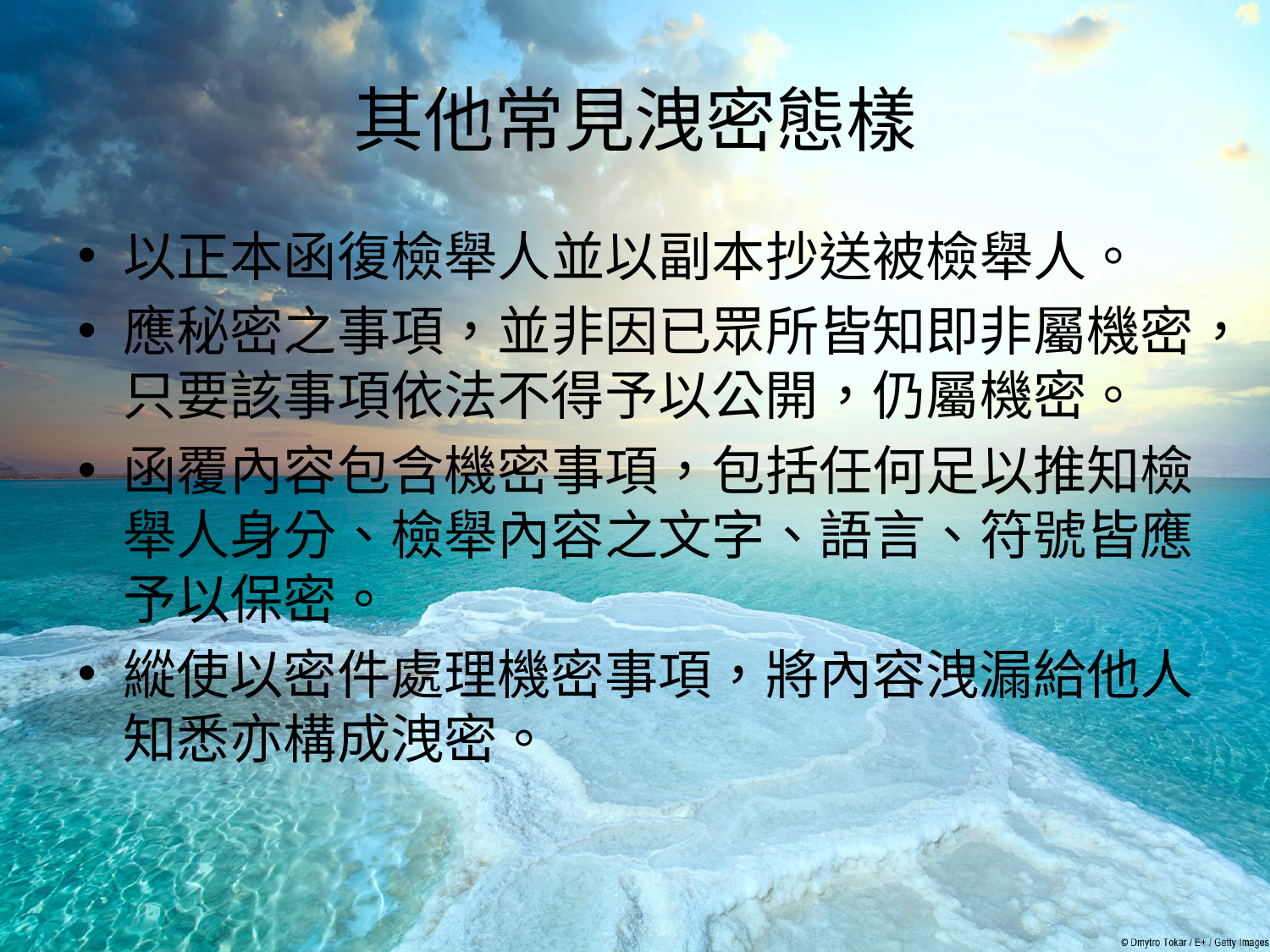

# 其他常見洩密態樣
以正本函復檢舉人並以副本抄送被檢舉人。
應秘密之事項，並非因已眾所皆知即非屬機密，只要該事項依法不得予以公開，仍屬機密。
函覆內容包含機密事項，包括任何足以推知檢舉人身分、檢舉內容之文字、語言、符號皆應予以保密。
縱使以密件處理機密事項，將內容洩漏給他人知悉亦構成洩密。